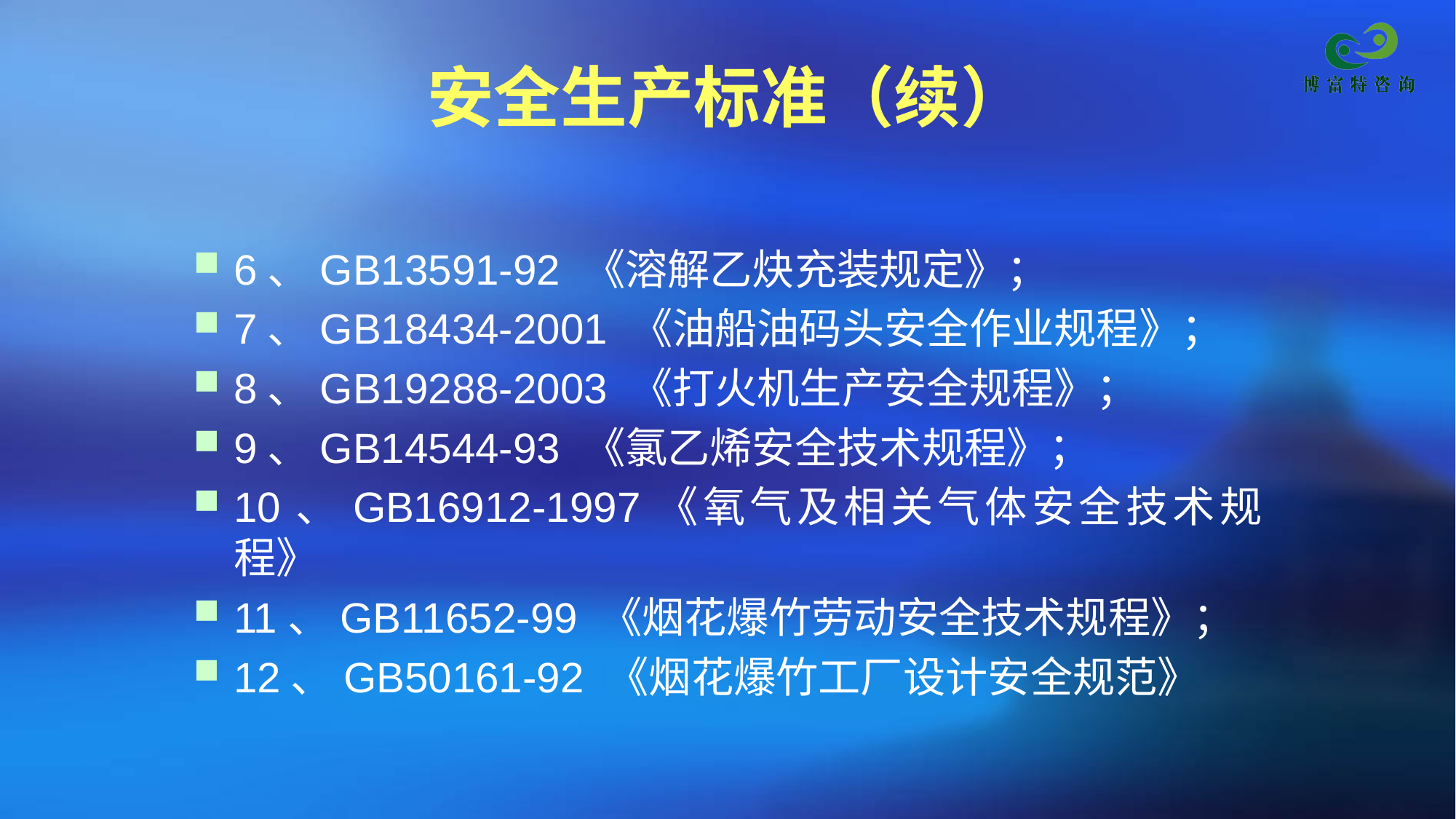

# 安全生产标准（续）
6、GB13591-92 《溶解乙炔充装规定》；
7、GB18434-2001 《油船油码头安全作业规程》；
8、GB19288-2003 《打火机生产安全规程》；
9、GB14544-93 《氯乙烯安全技术规程》；
10、GB16912-1997《氧气及相关气体安全技术规 程》
11、GB11652-99 《烟花爆竹劳动安全技术规程》；
12、GB50161-92 《烟花爆竹工厂设计安全规范》